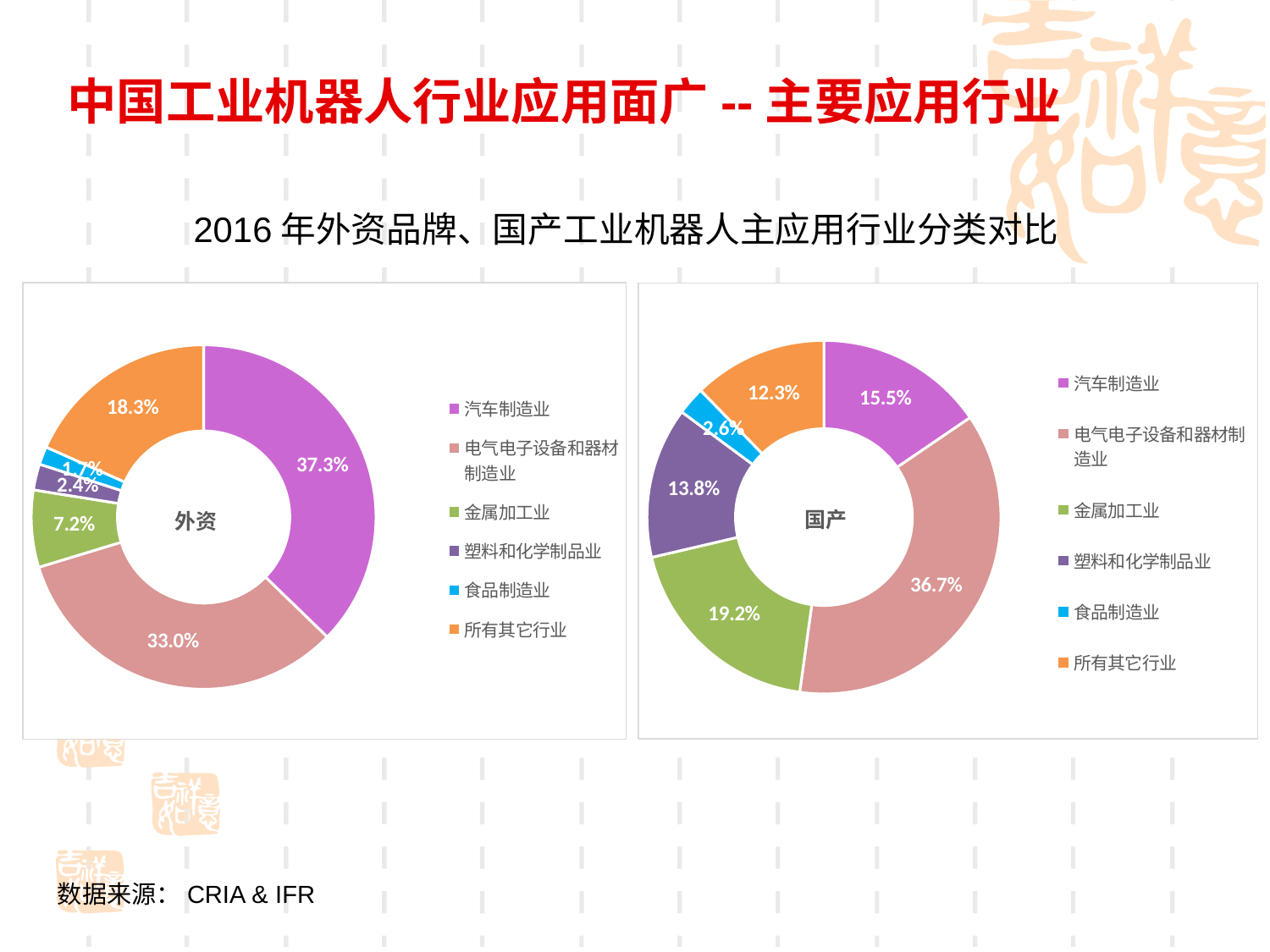

中国工业机器人行业应用面广--主要应用行业
 2016年外资品牌、国产工业机器人主应用行业分类对比

### Chart:

| Category | 外资 |
|---|---|
| 汽车制造业 | 22369.0 |
| 电气电子设备和器材制造业 | 19817.0 |
| 金属加工业 | 4346.0 |
| 塑料和化学制品业 | 1466.0 |
| 食品制造业 | 1015.0 |
| 所有其它行业 | 11010.0 |

### Chart: 国产

| Category | 国产 |
|---|---|
| 汽车制造业 | 4512.0 |
| 电气电子设备和器材制造业 | 10697.0 |
| 金属加工业 | 5582.0 |
| 塑料和化学制品业 | 4024.0 |
| 食品制造业 | 753.0 |
| 所有其它行业 | 3576.0 |
数据来源：CRIA & IFR